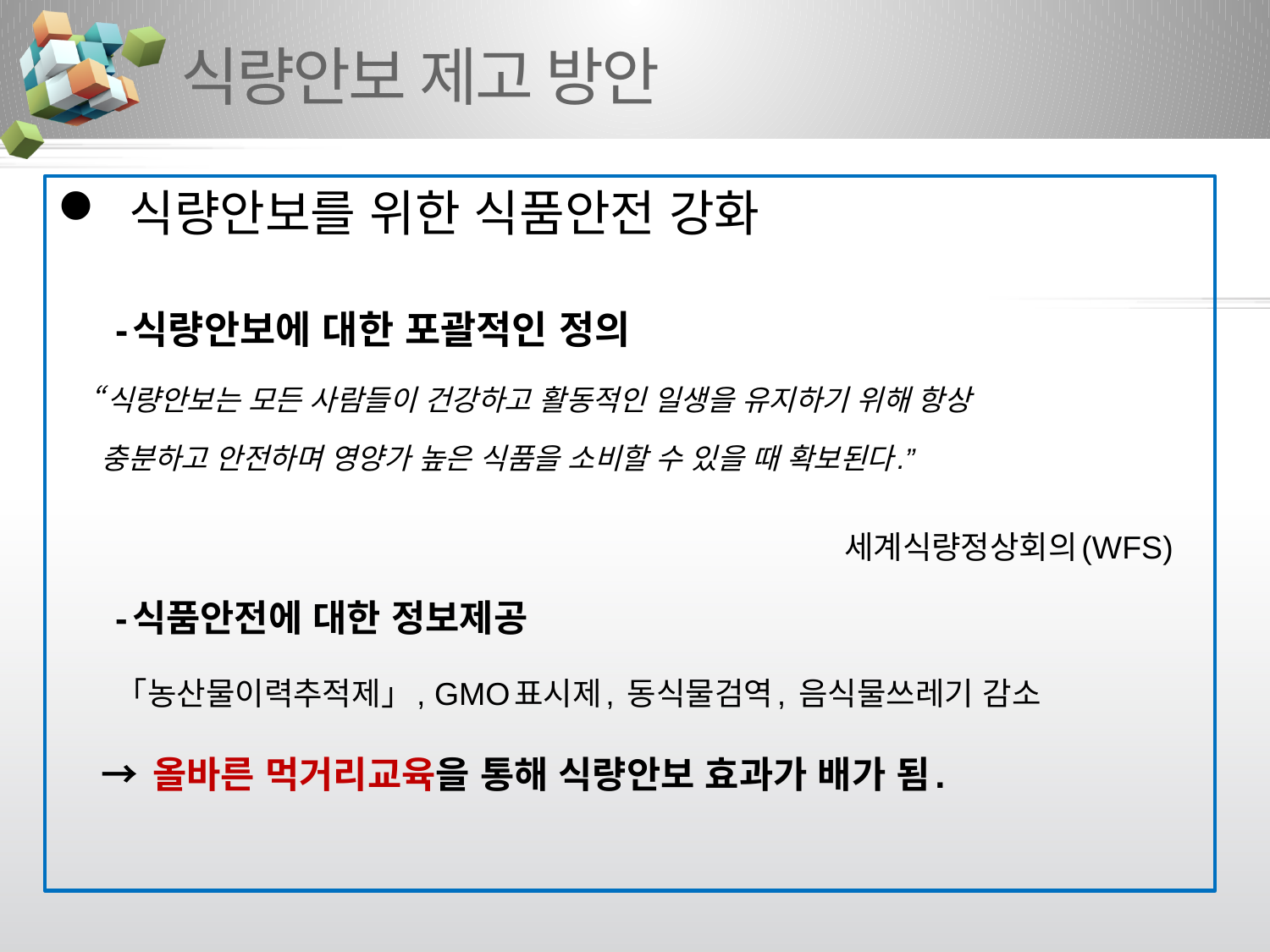

# 식량안보 제고 방안
 식량안보를 위한 식품안전 강화

-식량안보에 대한 포괄적인 정의
    “식량안보는 모든 사람들이 건강하고 활동적인 일생을 유지하기 위해 항상
     충분하고 안전하며 영양가 높은 식품을 소비할 수 있을 때 확보된다.”
세계식량정상회의(WFS)
-식품안전에 대한 정보제공
	 「농산물이력추적제」, GMO표시제, 동식물검역, 음식물쓰레기 감소
	→ 올바른 먹거리교육을 통해 식량안보 효과가 배가 됨.